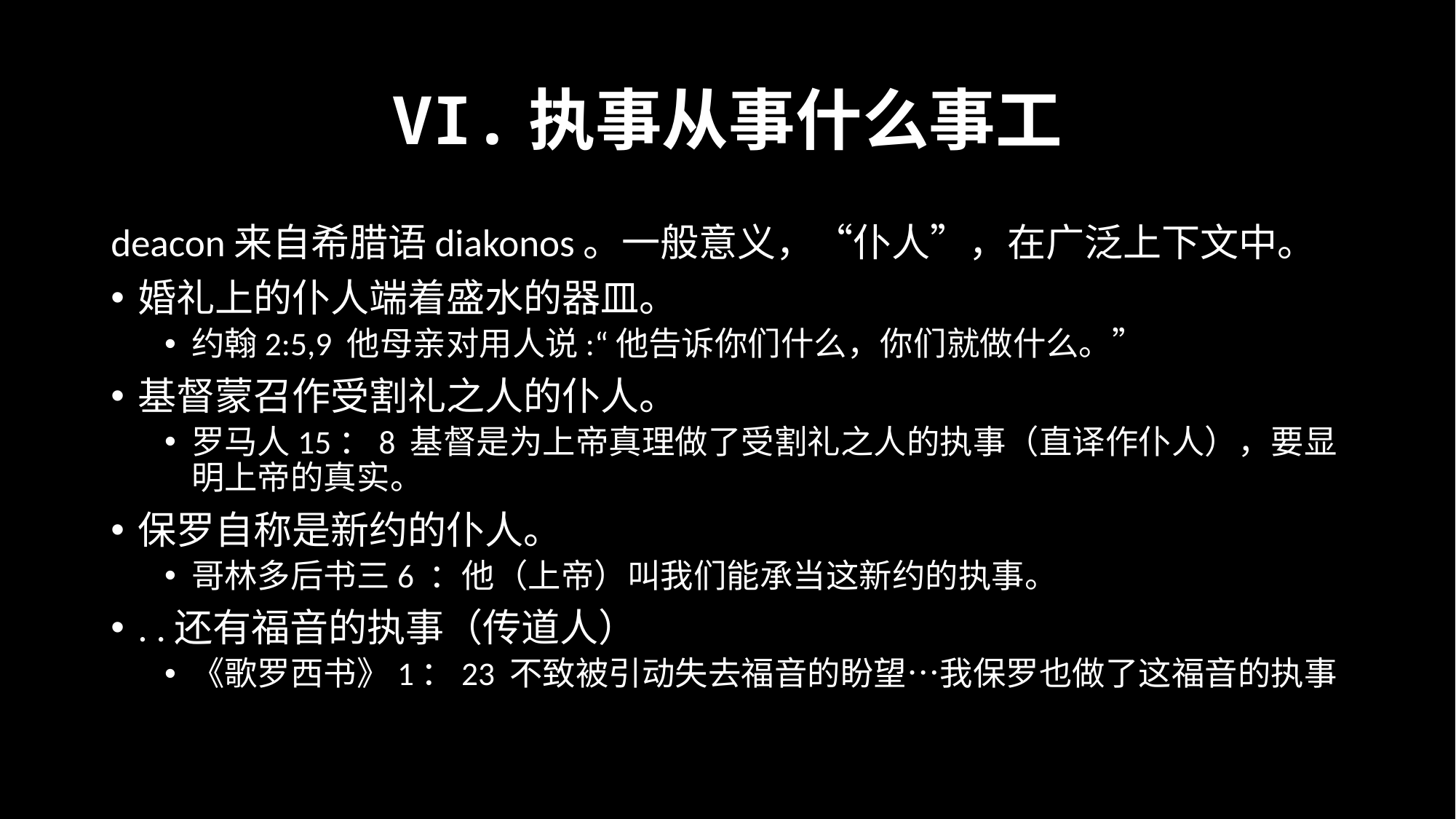

# VI.执事从事什么事工
deacon来自希腊语diakonos。一般意义，“仆人”，在广泛上下文中。
婚礼上的仆人端着盛水的器皿。
约翰2:5,9 他母亲对用人说:“他告诉你们什么，你们就做什么。”
基督蒙召作受割礼之人的仆人。
罗马人15：8 基督是为上帝真理做了受割礼之人的执事（直译作仆人），要显明上帝的真实。
保罗自称是新约的仆人。
哥林多后书三6 ：他（上帝）叫我们能承当这新约的执事。
. .还有福音的执事（传道人）
《歌罗西书》1：23 不致被引动失去福音的盼望…我保罗也做了这福音的执事